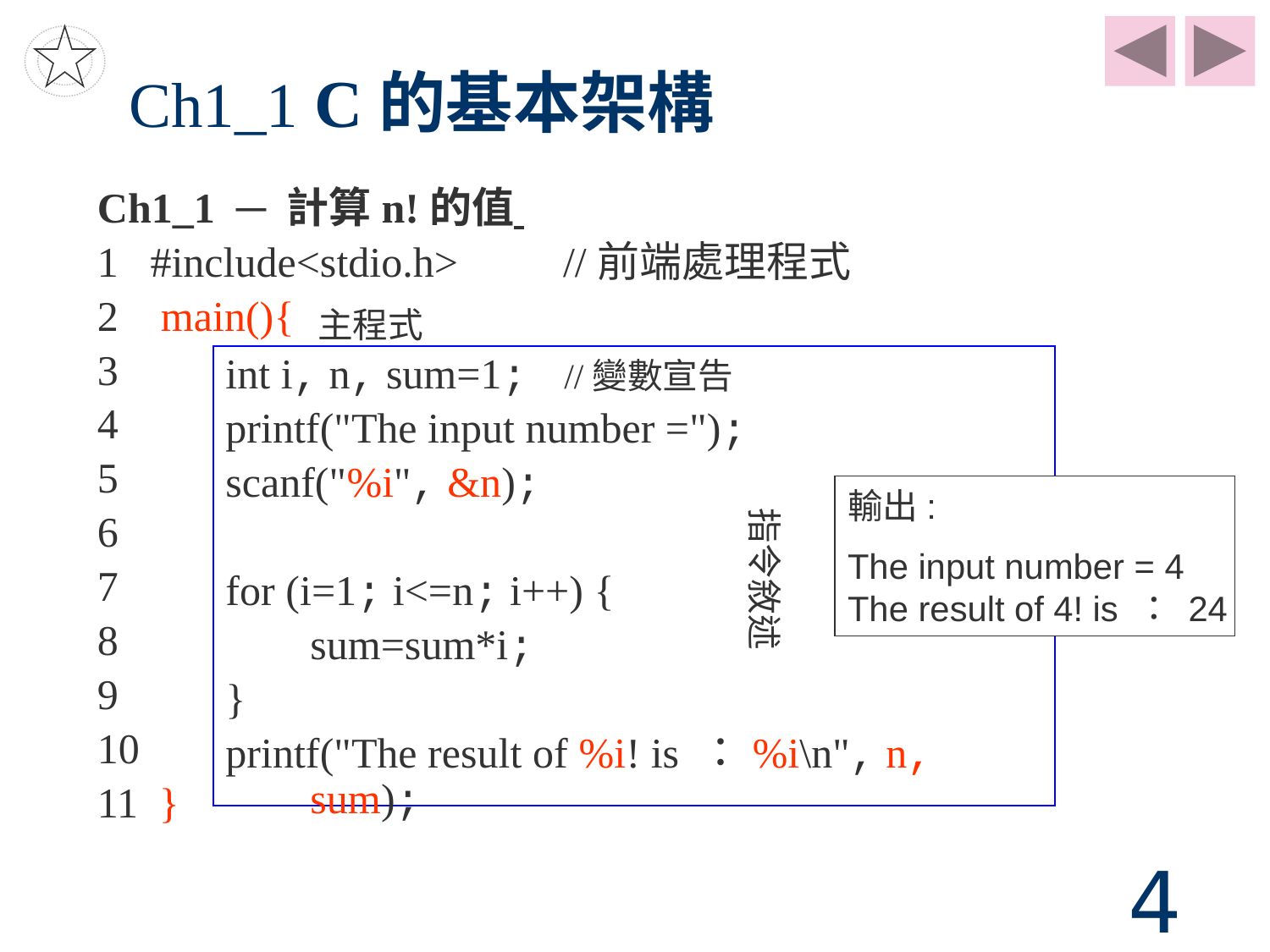

# Ch1_1 C的基本架構
Ch1_1  ─ 計算n!的值
1   #include<stdio.h>	//前端處理程式
2    main(){
3
4
5
6
7
8
9
10
11  }
主程式
int i, n, sum=1;	//變數宣告
printf("The input number =");
scanf("%i", &n);

for (i=1; i<=n; i++) {
	sum=sum*i;
}
printf("The result of %i! is ：%i\n", n, sum);
輸出:
The input number = 4
The result of 4! is ： 24
指令敘述
4